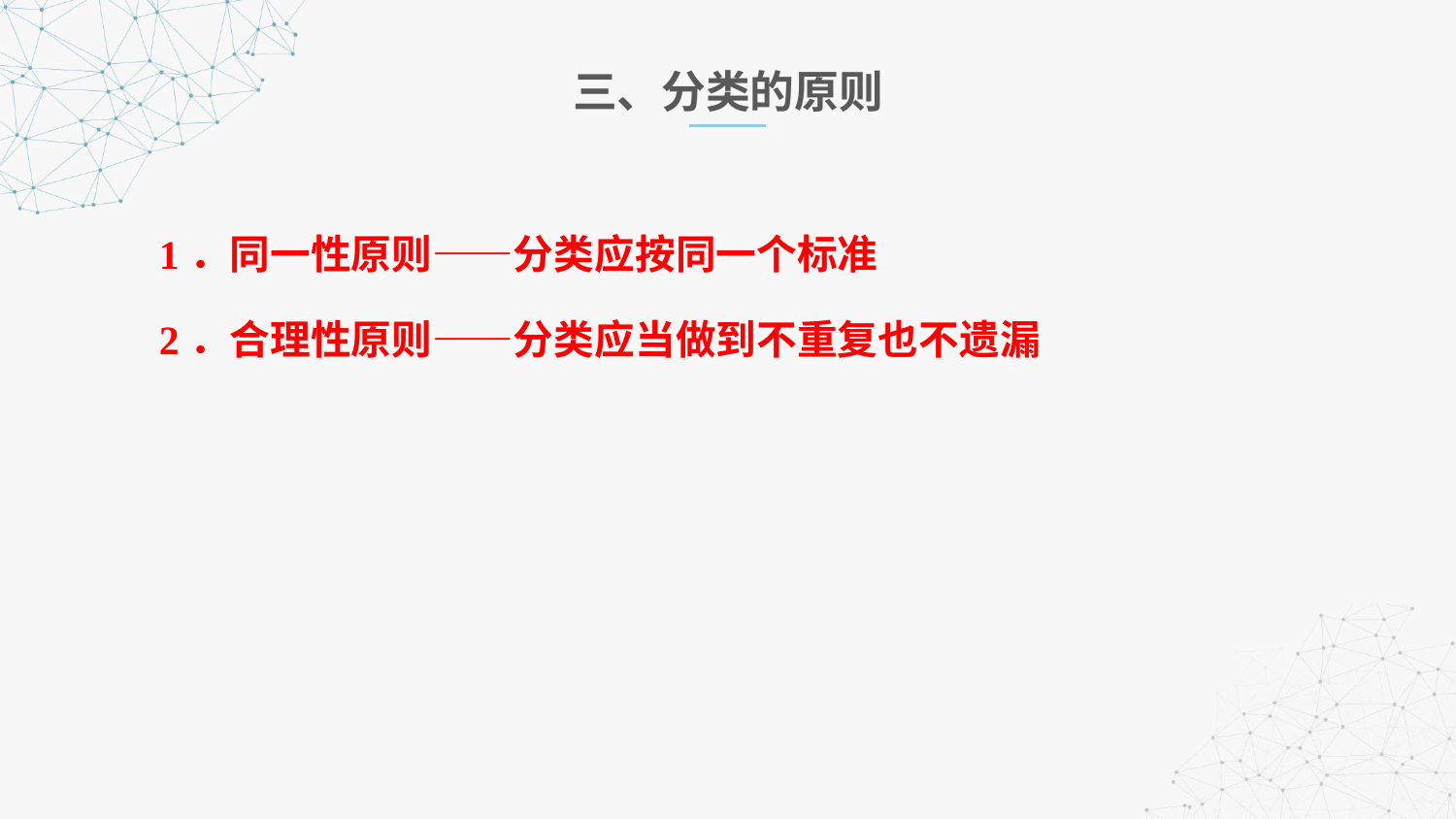

三、分类的原则
1．同一性原则——分类应按同一个标准
2．合理性原则——分类应当做到不重复也不遗漏